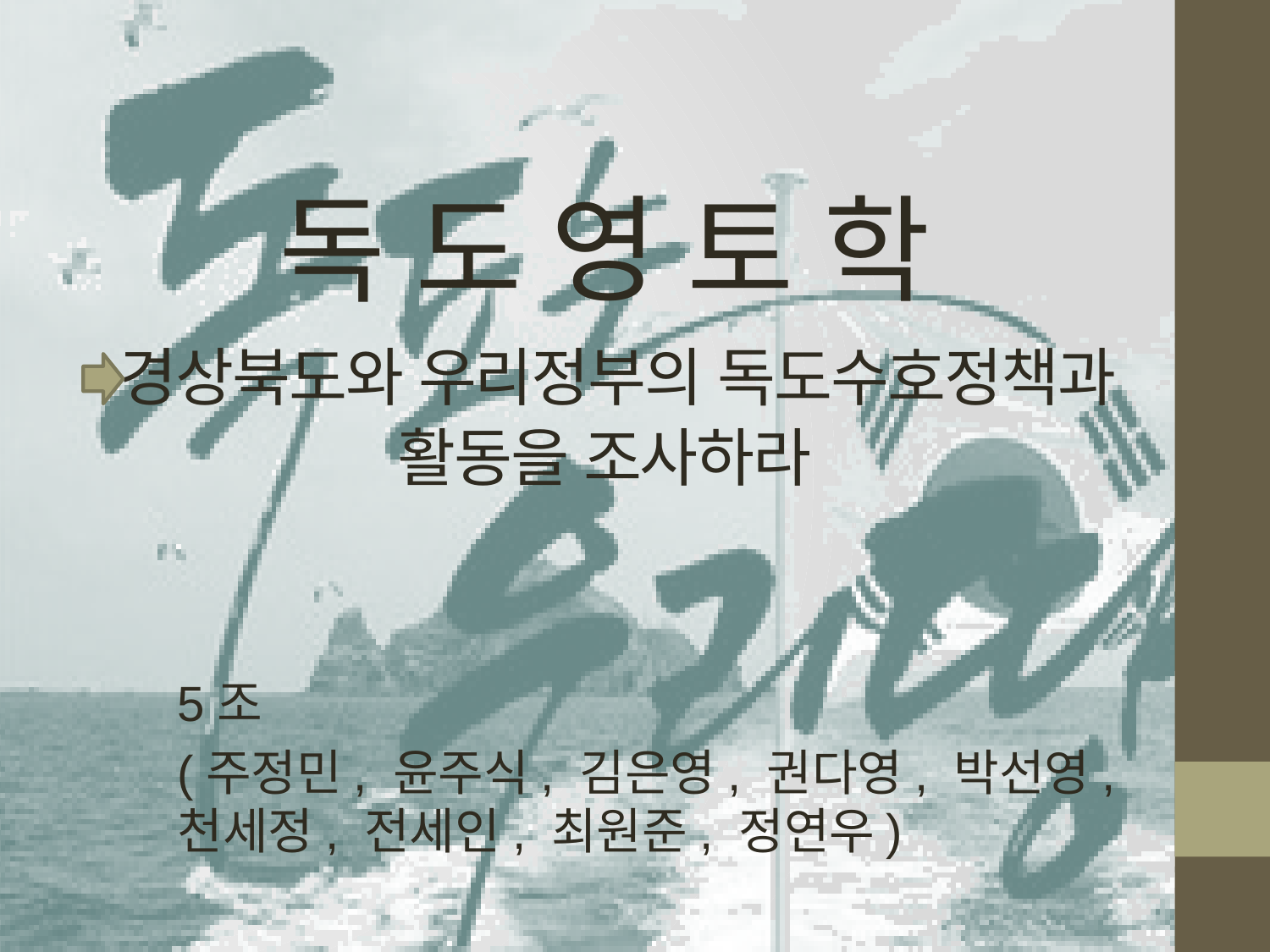

# 독 도 영 토 학 경상북도와 우리정부의 독도수호정책과 활동을 조사하라

5조
(주정민, 윤주식, 김은영, 권다영, 박선영, 천세정, 전세인, 최원준, 정연우)